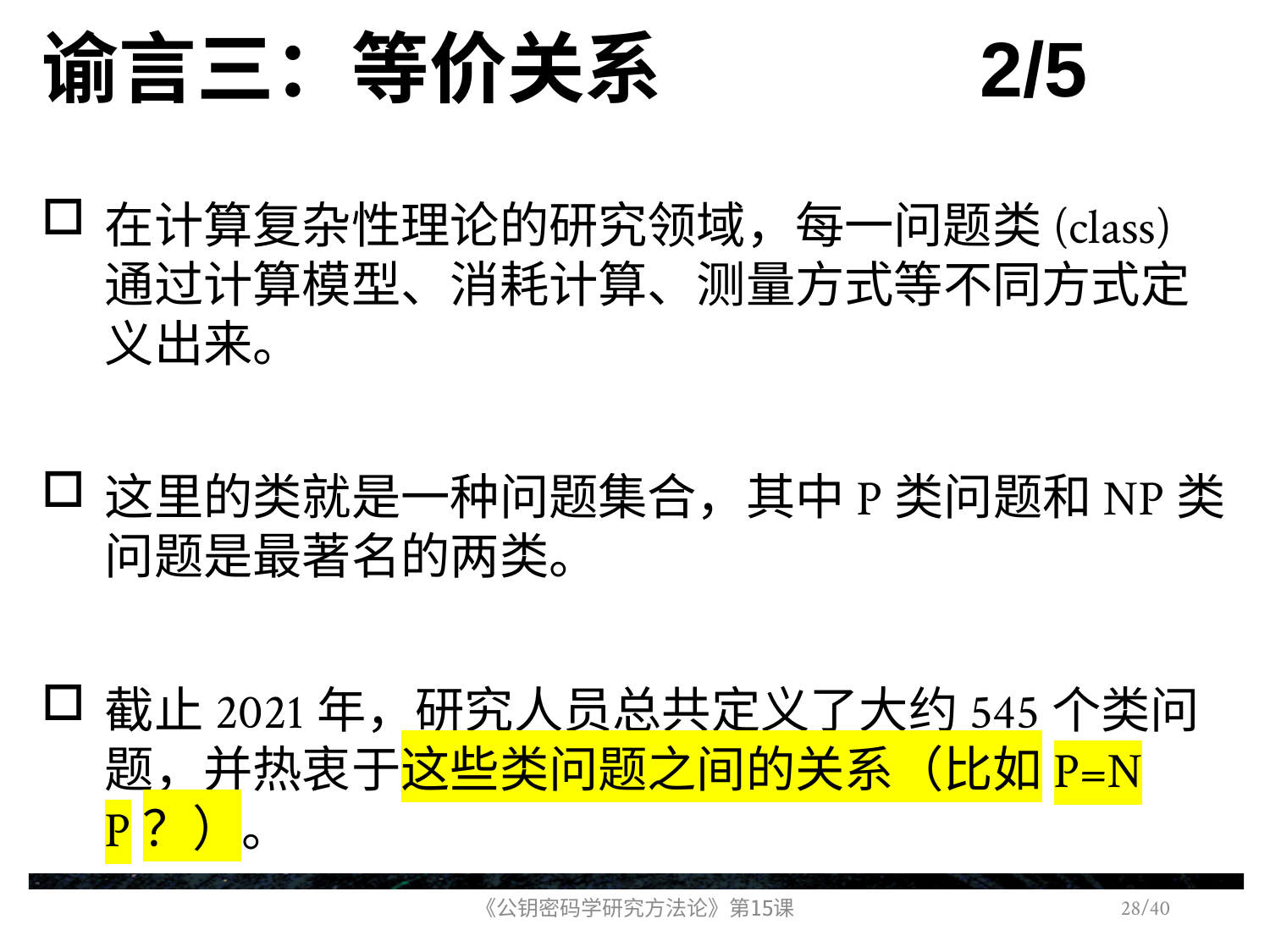

# 谕言三：等价关系                 2/5
在计算复杂性理论的研究领域，每一问题类(class)通过计算模型、消耗计算、测量方式等不同方式定义出来。

这里的类就是一种问题集合，其中P类问题和NP类问题是最著名的两类。

截止2021年，研究人员总共定义了大约545个类问题，并热衷于这些类问题之间的关系（比如P=NP？）。

《公钥密码学研究方法论》第15课
28/40